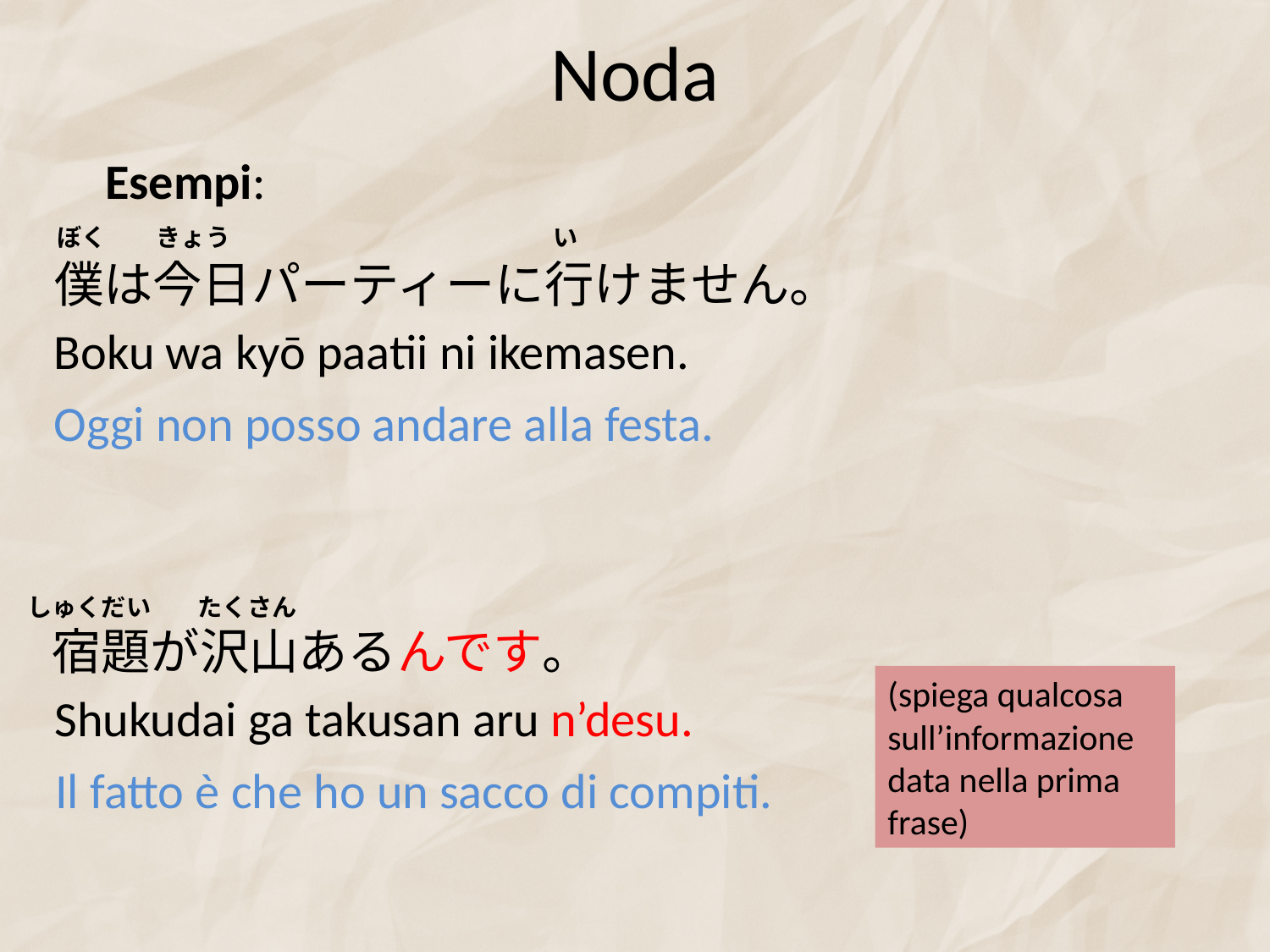

# Noda
Esempi:
ぼく
きょう
い
僕は今日パーティーに行けません。
Boku wa kyō paatii ni ikemasen.
Oggi non posso andare alla festa.
しゅくだい
たく
さん
宿題が沢山あるんです。
(spiega qualcosa sull’informazione data nella prima frase)
Shukudai ga takusan aru n’desu.
Il fatto è che ho un sacco di compiti.